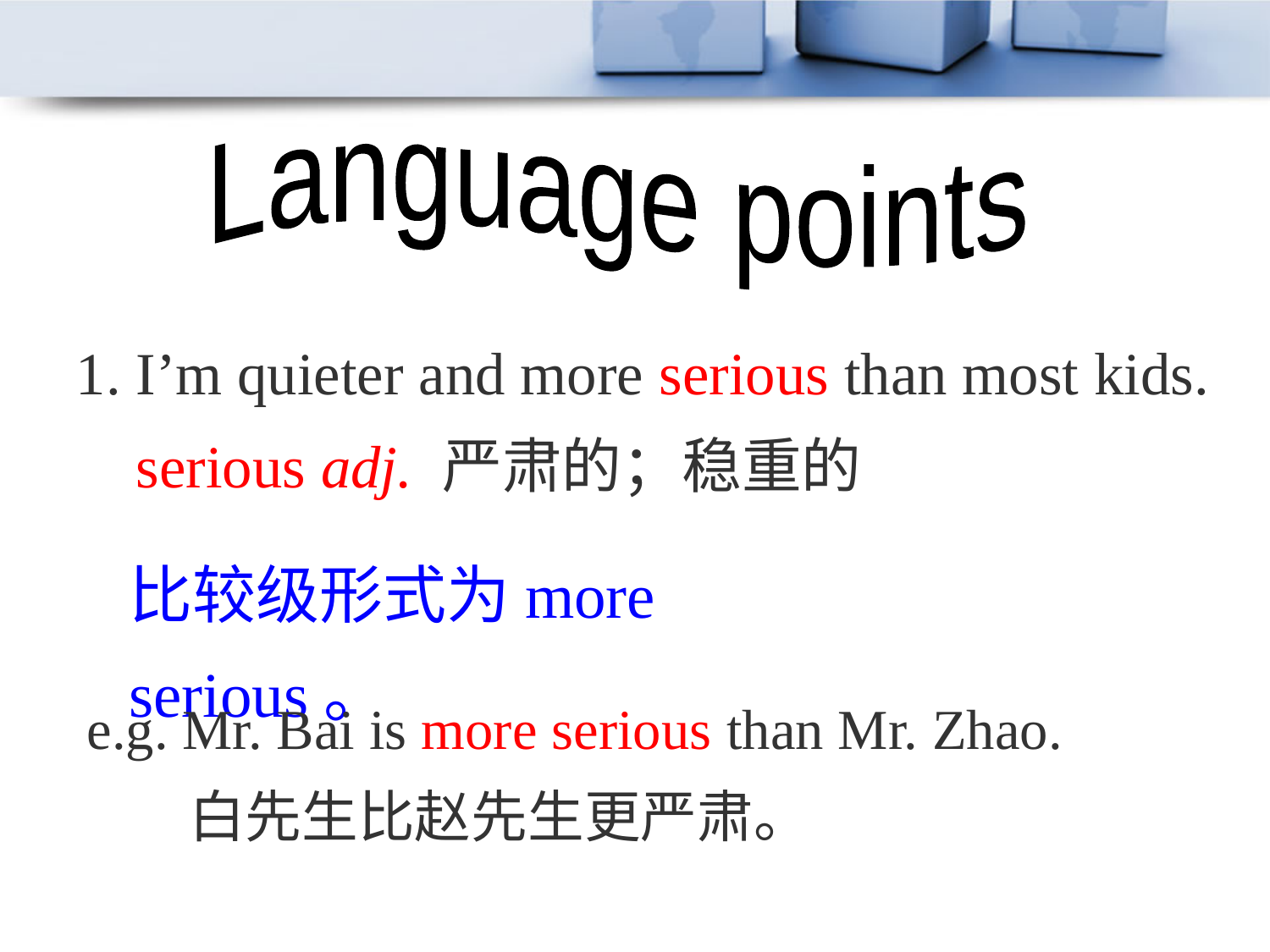

Language points
1. I’m quieter and more serious than most kids.
    serious adj. 严肃的；稳重的
比较级形式为more serious。
e.g. Mr. Bai is more serious than Mr. Zhao.
       白先生比赵先生更严肃。